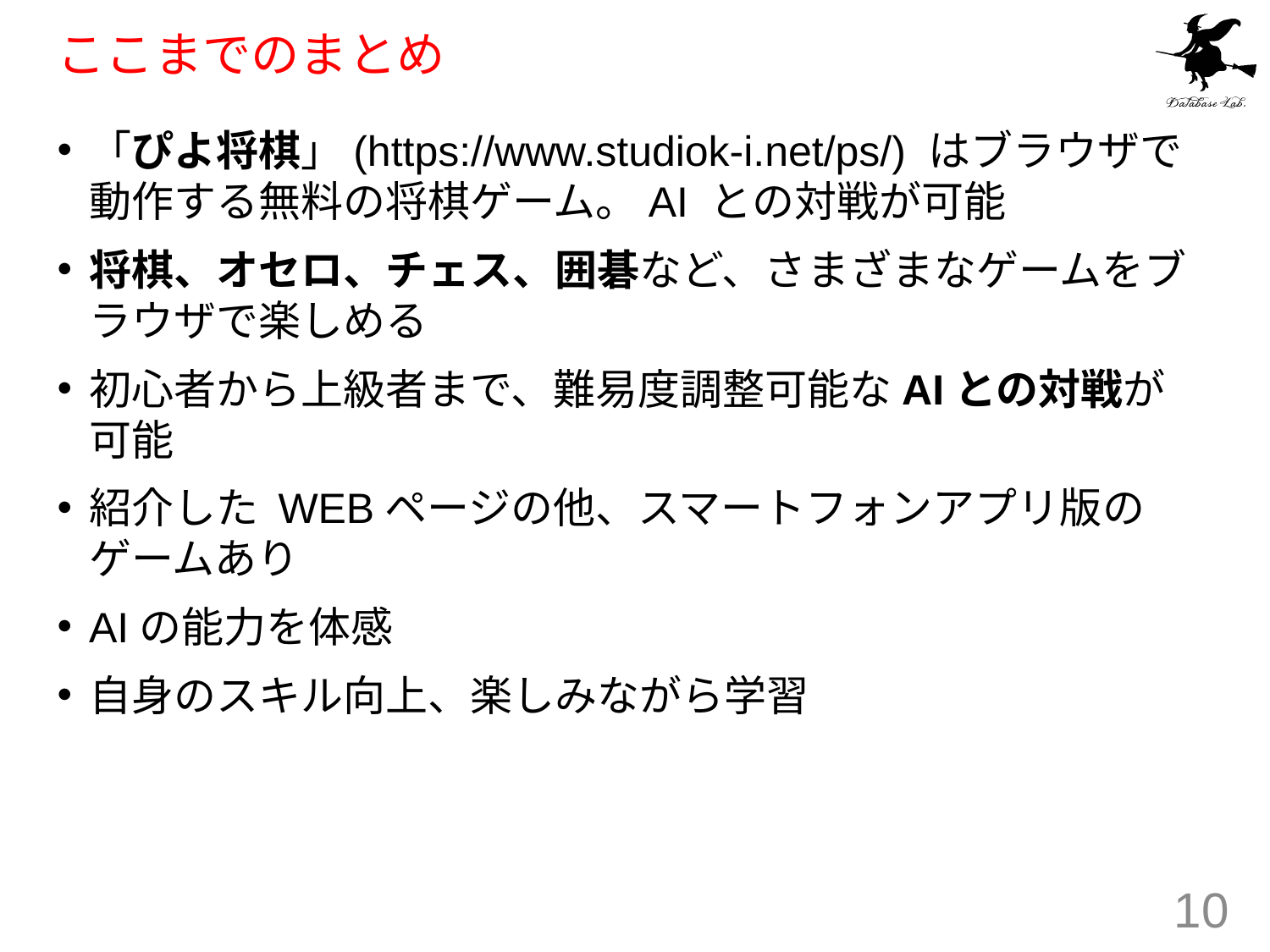

# ここまでのまとめ
「ぴよ将棋」(https://www.studiok-i.net/ps/) はブラウザで動作する無料の将棋ゲーム。AI との対戦が可能
将棋、オセロ、チェス、囲碁など、さまざまなゲームをブラウザで楽しめる
初心者から上級者まで、難易度調整可能なAIとの対戦が可能
紹介した WEBページの他、スマートフォンアプリ版のゲームあり
AIの能力を体感
自身のスキル向上、楽しみながら学習
10